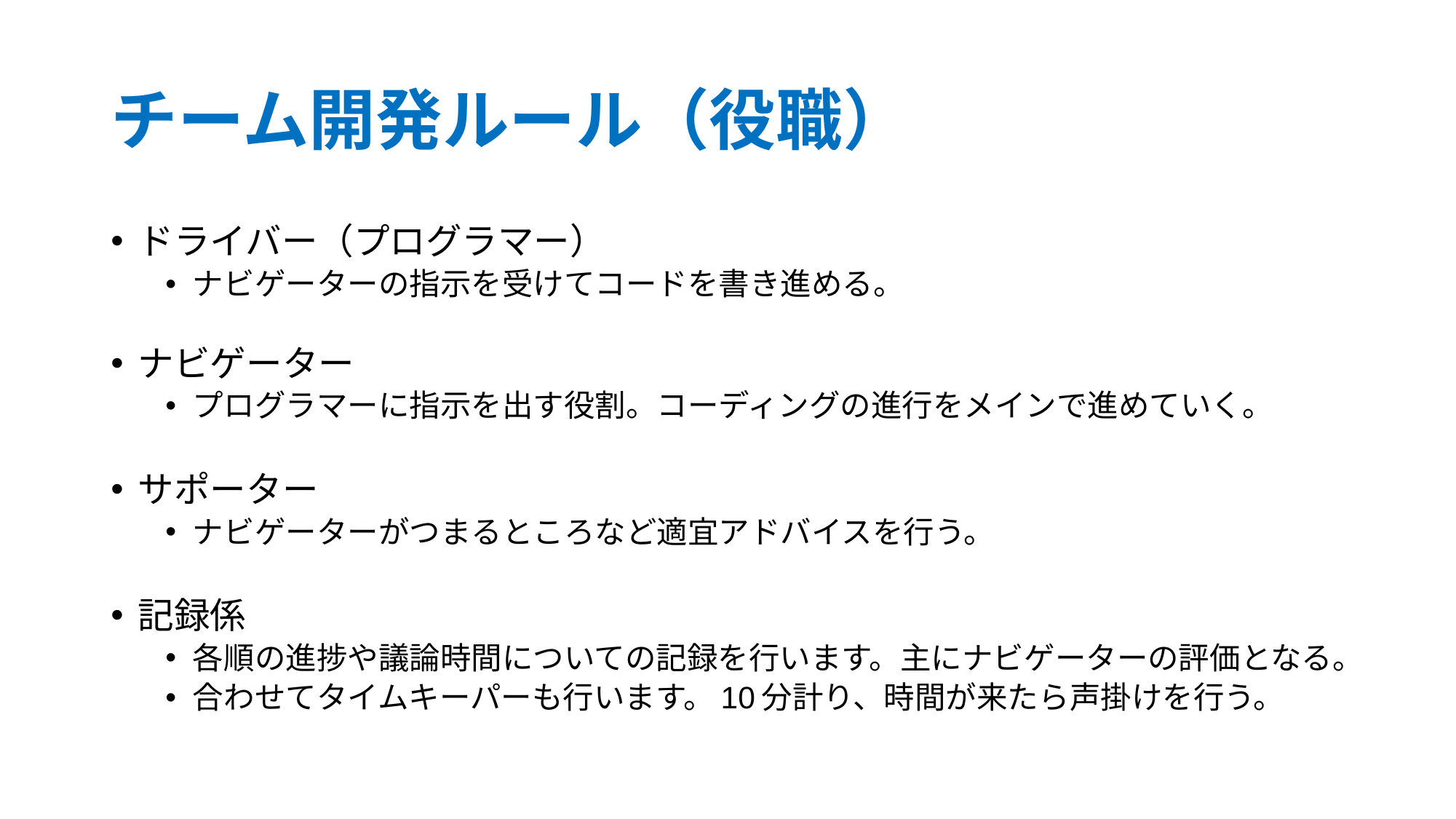

# チーム開発ルール（役職）
ドライバー（プログラマー）
ナビゲーターの指示を受けてコードを書き進める。
ナビゲーター
プログラマーに指示を出す役割。コーディングの進行をメインで進めていく。
サポーター
ナビゲーターがつまるところなど適宜アドバイスを行う。
記録係
各順の進捗や議論時間についての記録を行います。主にナビゲーターの評価となる。
合わせてタイムキーパーも行います。10分計り、時間が来たら声掛けを行う。​